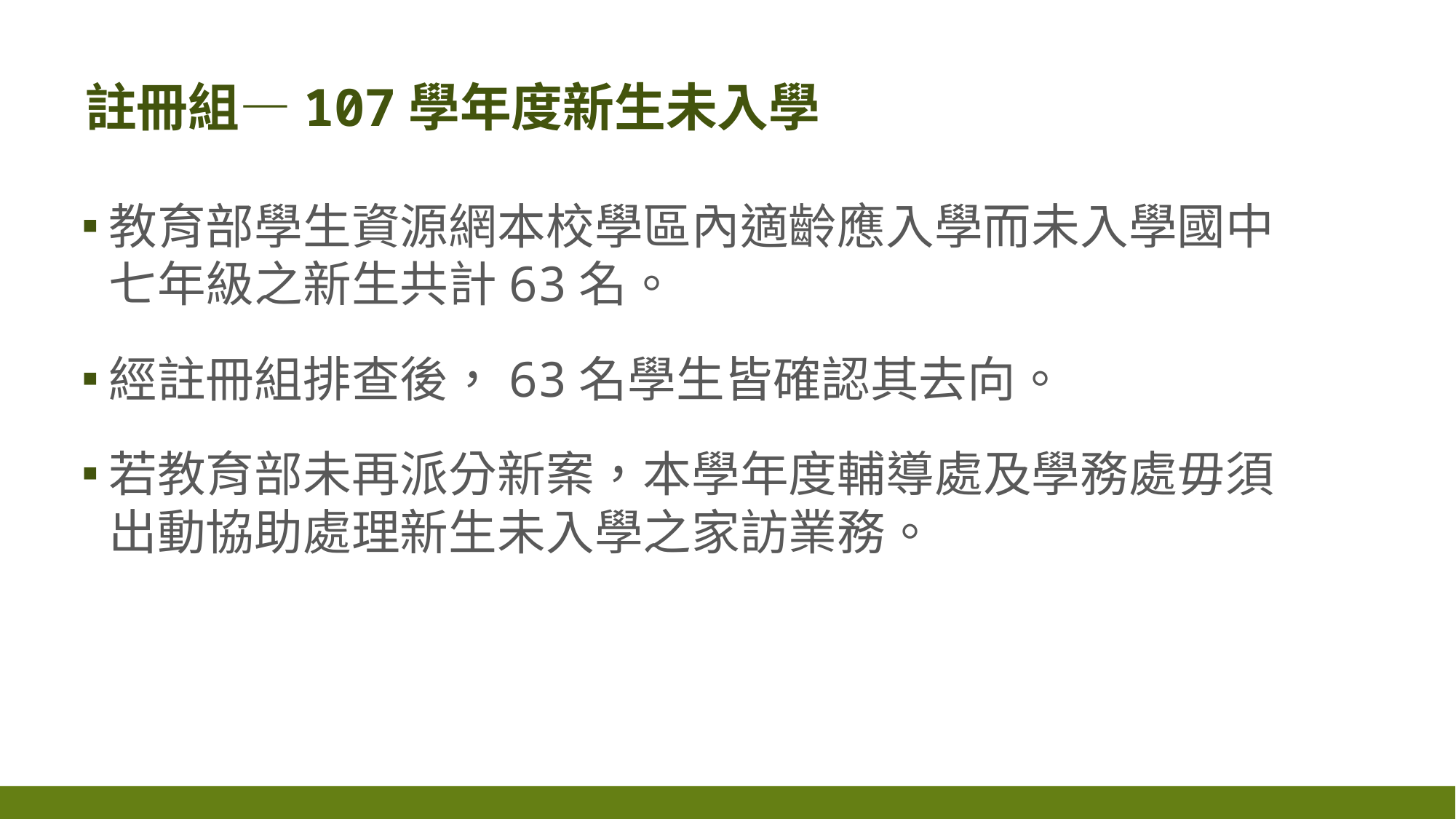

註冊組—107學年度新生未入學
教育部學生資源網本校學區內適齡應入學而未入學國中七年級之新生共計63名。
經註冊組排查後，63名學生皆確認其去向。
若教育部未再派分新案，本學年度輔導處及學務處毋須出動協助處理新生未入學之家訪業務。